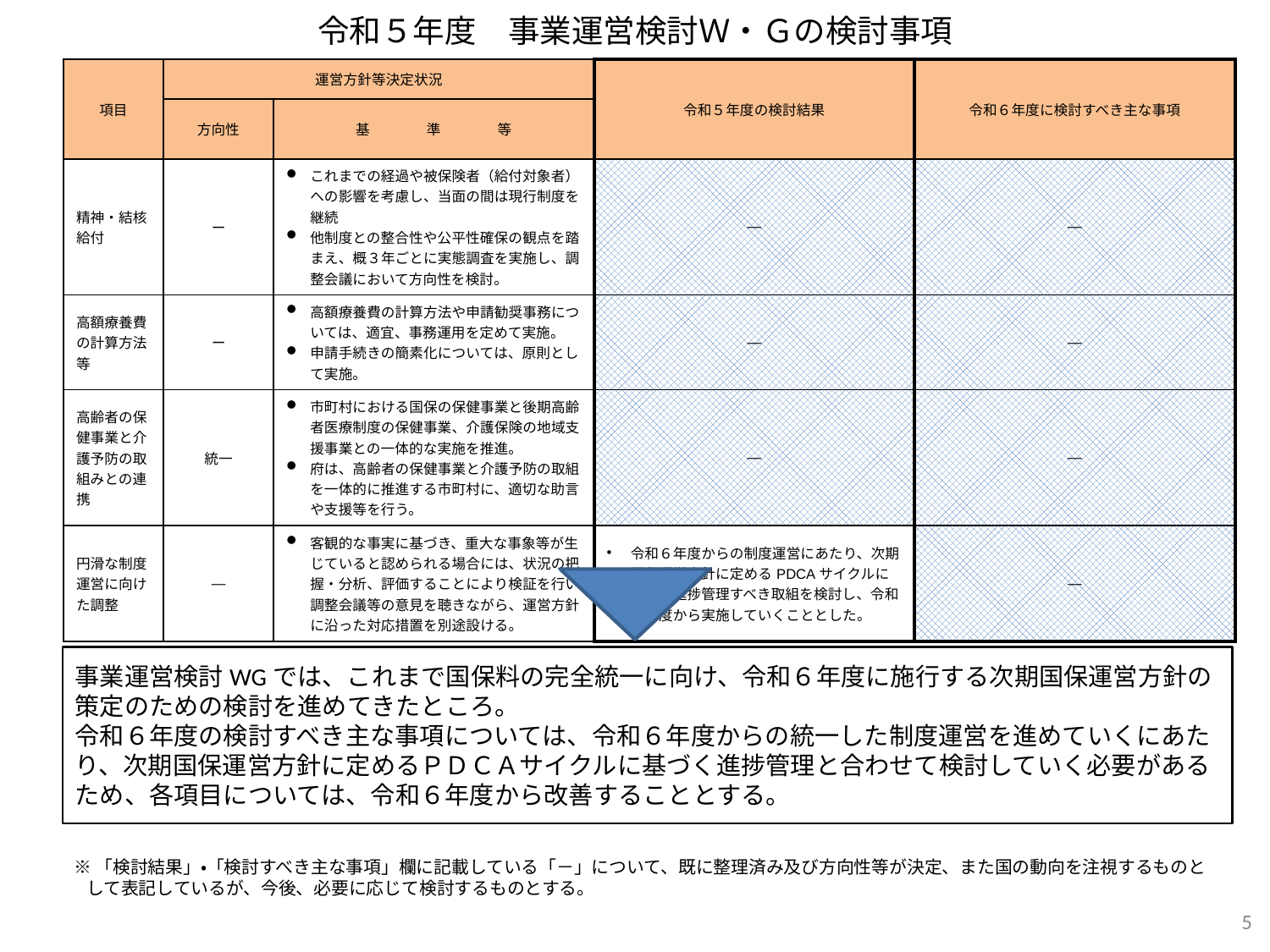

# 令和５年度　事業運営検討Ｗ・Ｇの検討事項
| 項目 | 運営方針等決定状況 |  | 令和５年度の検討結果 | 令和６年度に検討すべき主な事項 |
| --- | --- | --- | --- | --- |
|  | 方向性 | 基　　　　準　　　　等 |  |  |
| 精神・結核 給付 | ー | これまでの経過や被保険者（給付対象者）への影響を考慮し、当面の間は現行制度を継続 他制度との整合性や公平性確保の観点を踏まえ、概３年ごとに実態調査を実施し、調整会議において方向性を検討。 | ― | ― |
| 高額療養費の計算方法等 | ー | 高額療養費の計算方法や申請勧奨事務については、適宜、事務運用を定めて実施。 申請手続きの簡素化については、原則として実施。 | ― | ― |
| 高齢者の保健事業と介護予防の取組みとの連携 | 統一 | 市町村における国保の保健事業と後期高齢者医療制度の保健事業、介護保険の地域支援事業との一体的な実施を推進。 府は、高齢者の保健事業と介護予防の取組を一体的に推進する市町村に、適切な助言や支援等を行う。 | ― | ― |
| 円滑な制度運営に向けた調整 | ― | 客観的な事実に基づき、重大な事象等が生じていると認められる場合には、状況の把握・分析、評価することにより検証を行い、調整会議等の意見を聴きながら、運営方針に沿った対応措置を別途設ける。 | 令和６年度からの制度運営にあたり、次期国保運営方針に定めるPDCAサイクルに基づく進捗管理すべき取組を検討し、令和６年度から実施していくこととした。 | ― |

事業運営検討WGでは、これまで国保料の完全統一に向け、令和６年度に施行する次期国保運営方針の策定のための検討を進めてきたところ。
令和６年度の検討すべき主な事項については、令和６年度からの統一した制度運営を進めていくにあたり、次期国保運営方針に定めるＰＤＣＡサイクルに基づく進捗管理と合わせて検討していく必要があるため、各項目については、令和６年度から改善することとする。
※「検討結果」・「検討すべき主な事項」欄に記載している「－」について、既に整理済み及び方向性等が決定、また国の動向を注視するものとして表記しているが、今後、必要に応じて検討するものとする。
5